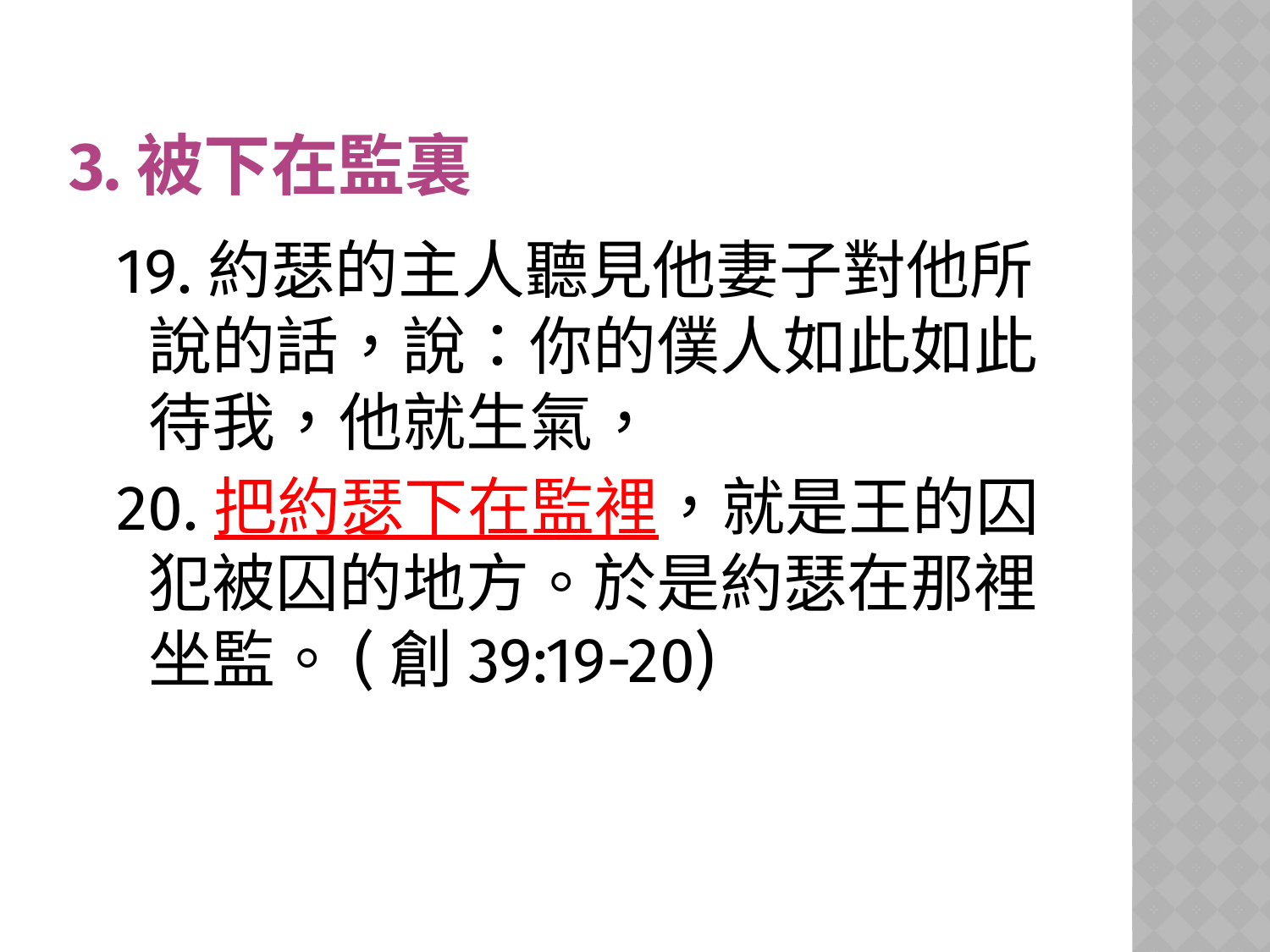

# 3.被下在監裏
19.約瑟的主人聽見他妻子對他所說的話，說：你的僕人如此如此待我，他就生氣，
20.把約瑟下在監裡，就是王的囚犯被囚的地方。於是約瑟在那裡坐監。(創39:19-20)